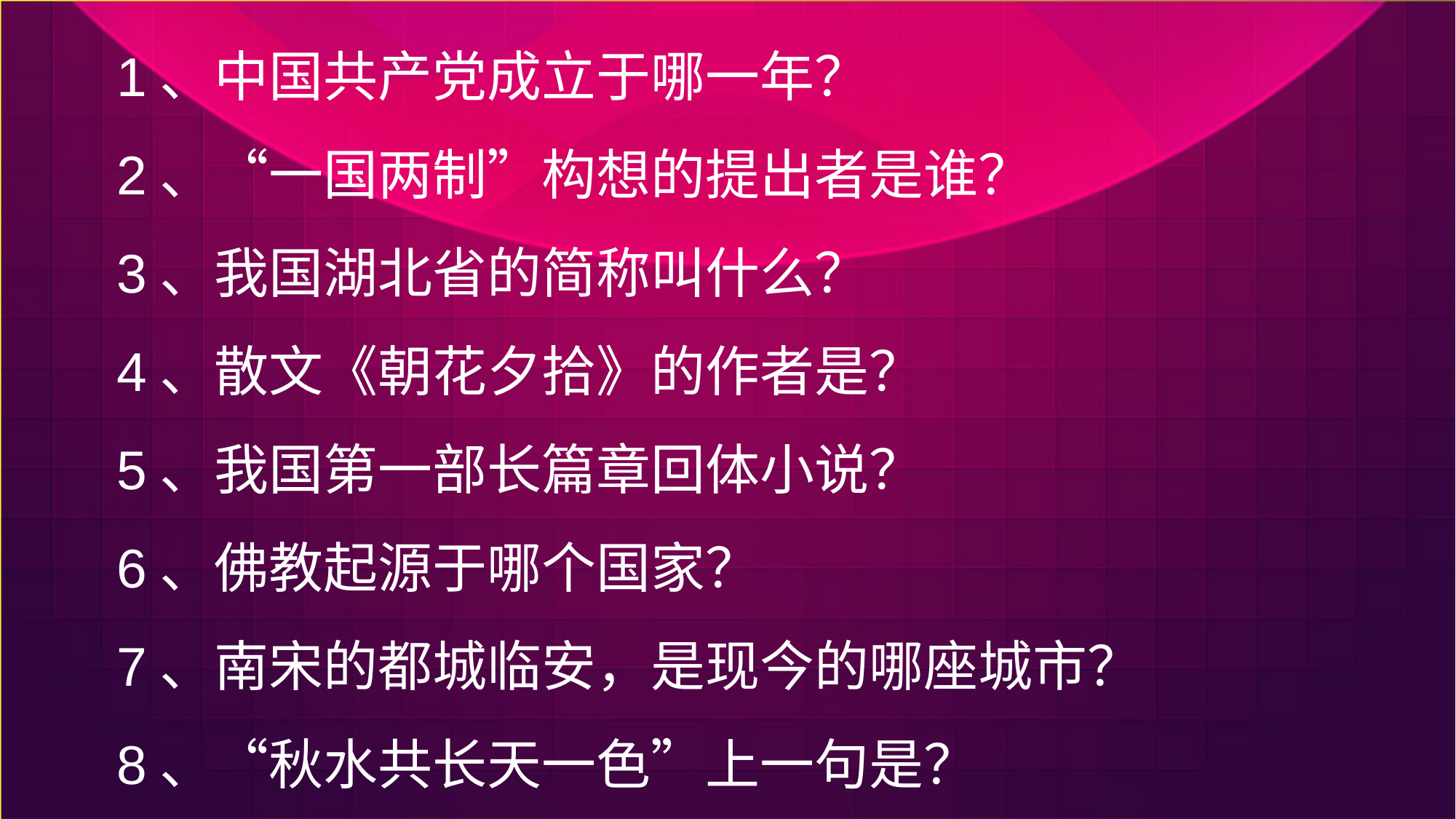

1、中国共产党成立于哪一年？
2、“一国两制”构想的提出者是谁？
3、我国湖北省的简称叫什么？
4、散文《朝花夕拾》的作者是？
5、我国第一部长篇章回体小说？
6、佛教起源于哪个国家？
7、南宋的都城临安，是现今的哪座城市？
8、“秋水共长天一色”上一句是？